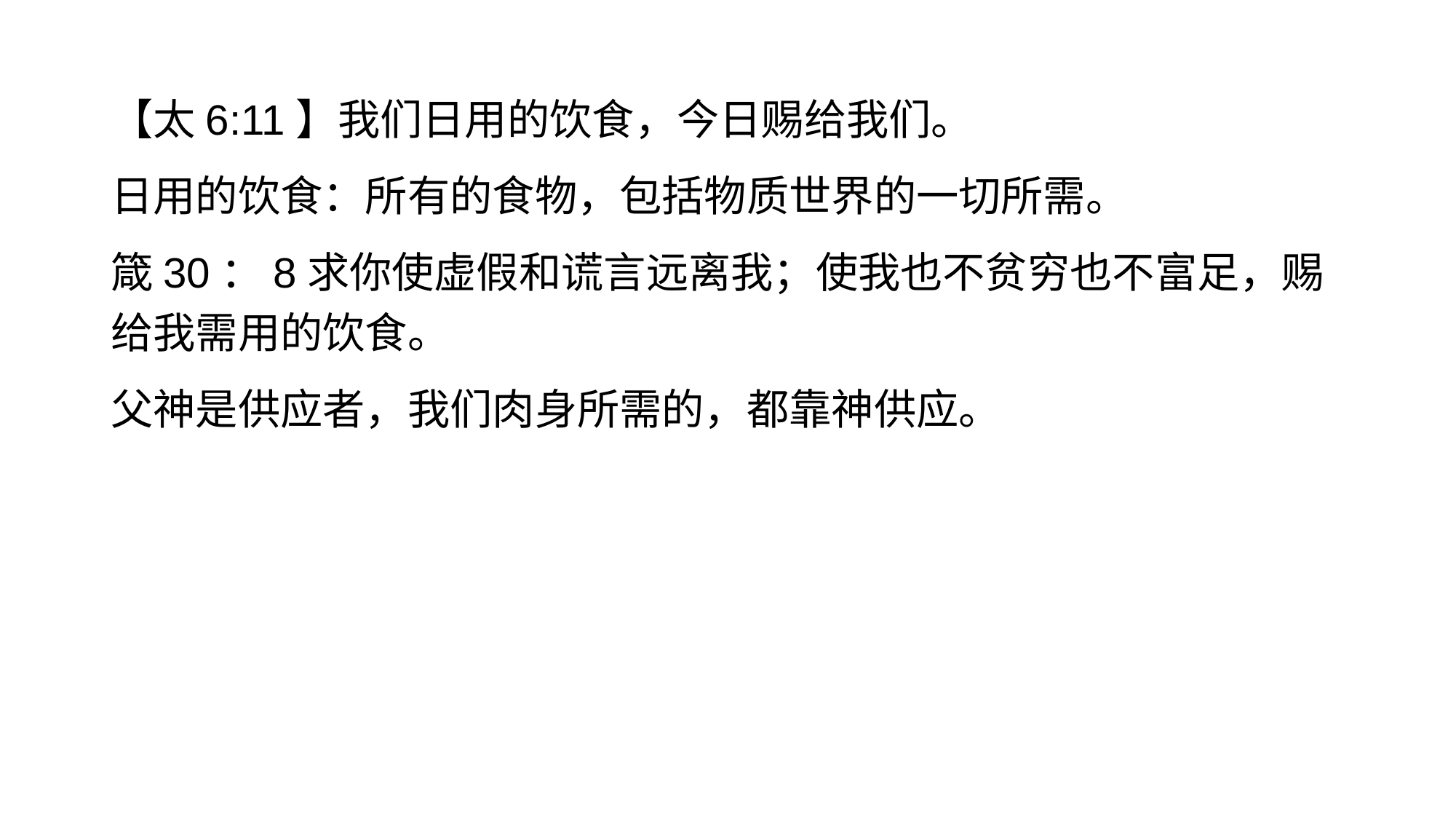

#
【太6:11】我们日用的饮食，今日赐给我们。
日用的饮食：所有的食物，包括物质世界的一切所需。
箴30：8求你使虚假和谎言远离我；使我也不贫穷也不富足，赐给我需用的饮食。
父神是供应者，我们肉身所需的，都靠神供应。